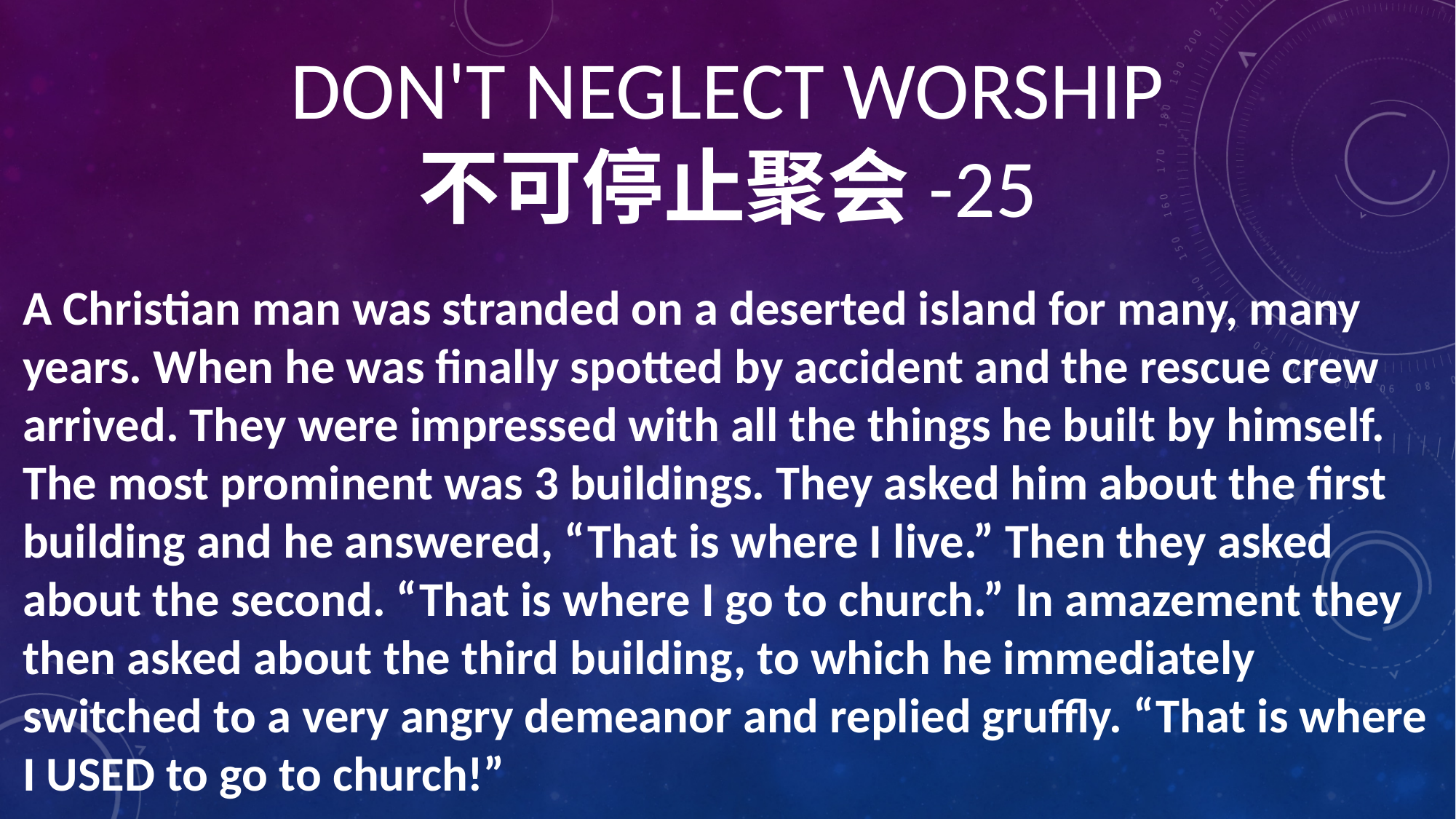

# Don't neglect worship 不可停止聚会-25
A Christian man was stranded on a deserted island for many, many years. When he was finally spotted by accident and the rescue crew arrived. They were impressed with all the things he built by himself. The most prominent was 3 buildings. They asked him about the first building and he answered, “That is where I live.” Then they asked about the second. “That is where I go to church.” In amazement they then asked about the third building, to which he immediately switched to a very angry demeanor and replied gruffly. “That is where I USED to go to church!”